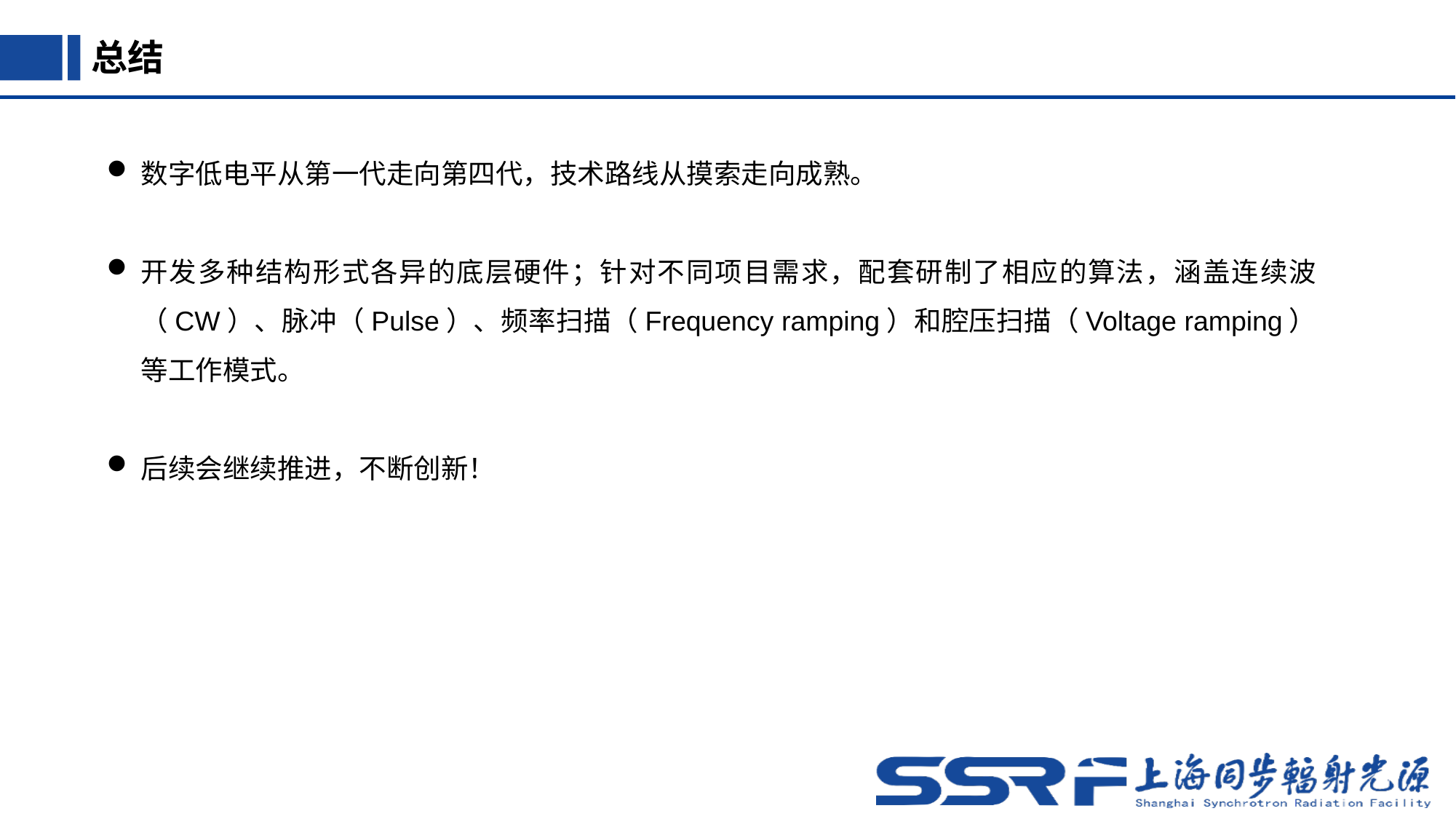

总结

数字低电平从第一代走向第四代，技术路线从摸索走向成熟。

开发多种结构形式各异的底层硬件；针对不同项目需求，配套研制了相应的算法，涵盖连续波（CW）、脉冲（Pulse）、频率扫描（Frequency ramping）和腔压扫描（Voltage ramping）等工作模式。

后续会继续推进，不断创新！